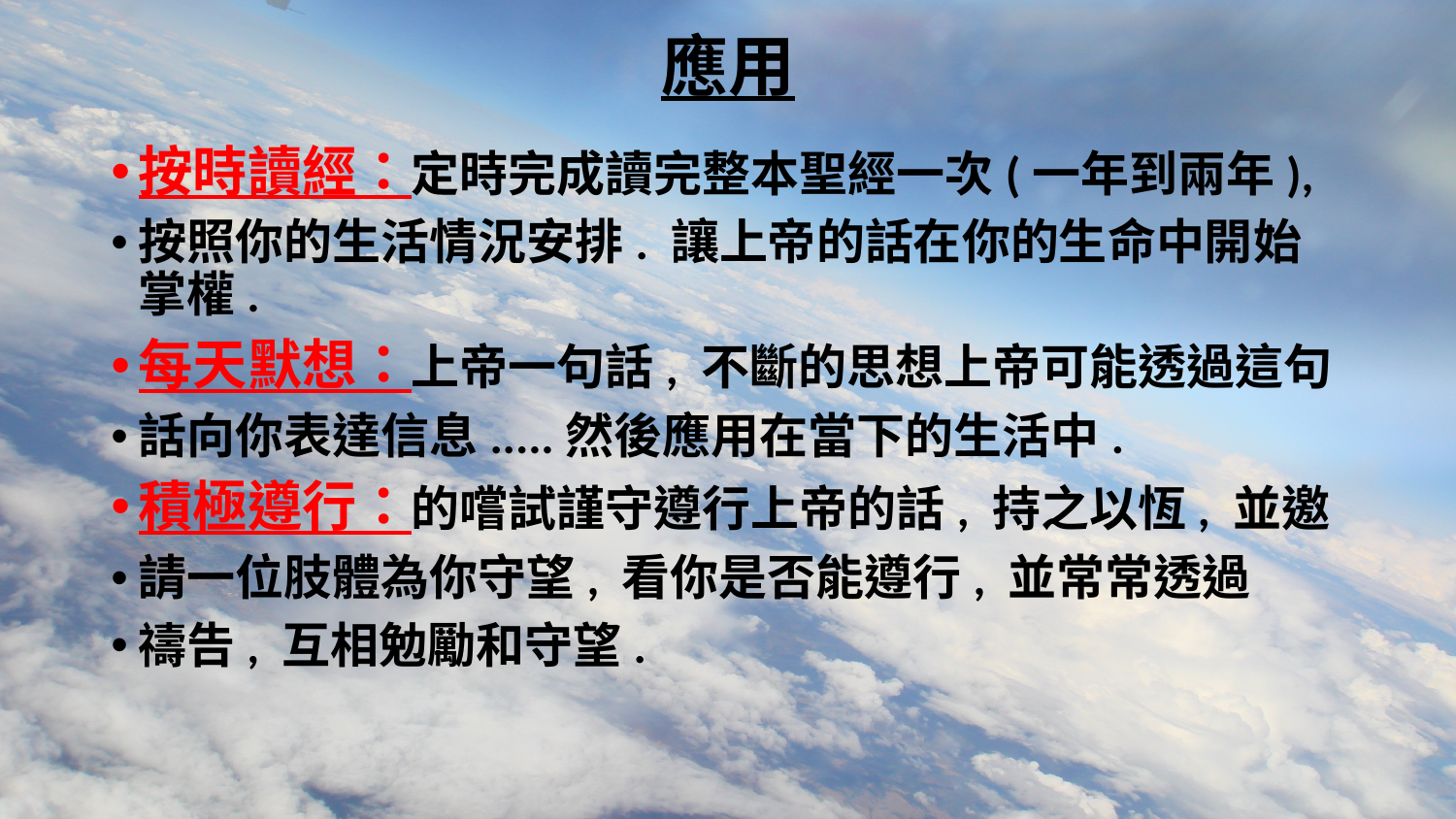

# 應用
按時讀經：定時完成讀完整本聖經一次(一年到兩年),
按照你的生活情況安排. 讓上帝的話在你的生命中開始掌權.
每天默想：上帝一句話, 不斷的思想上帝可能透過這句
話向你表達信息.....然後應用在當下的生活中.
積極遵行：的嚐試謹守遵行上帝的話, 持之以恆, 並邀
請一位肢體為你守望, 看你是否能遵行, 並常常透過
禱告, 互相勉勵和守望.